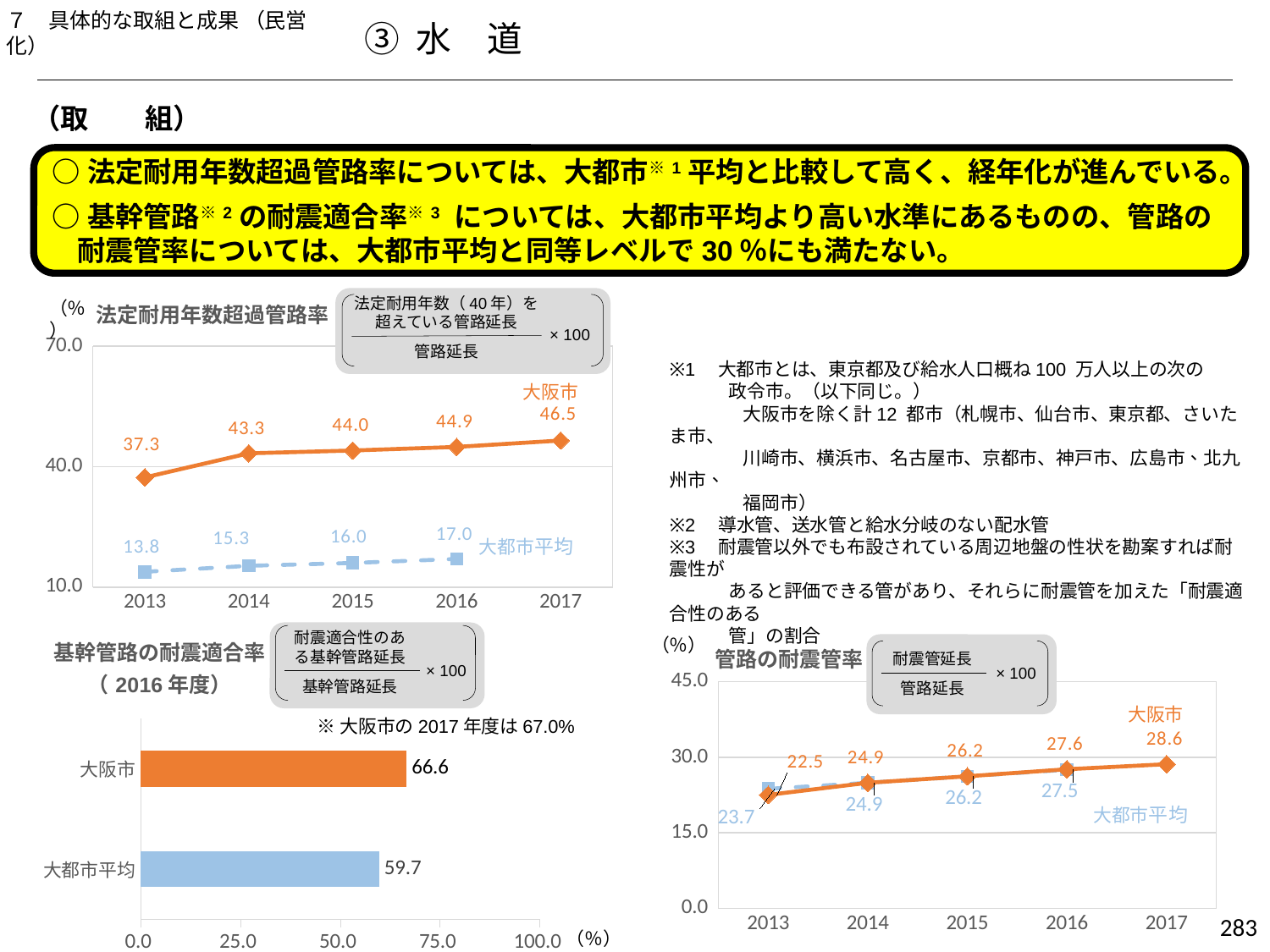

７　具体的な取組と成果 （民営化）
③ 水　道
（取　　組）
○法定耐用年数超過管路率については、大都市※1平均と比較して高く、経年化が進んでいる。
○基幹管路※2の耐震適合率※3 については、大都市平均より高い水準にあるものの、管路の耐震管率については、大都市平均と同等レベルで30％にも満たない。

### Chart: 法定耐用年数超過管路率

| Category | 大阪市 | 大都市平均 |
|---|---|---|
| 2013 | 37.3 | 13.8 |
| 2014 | 43.3 | 15.3 |
| 2015 | 44.0 | 16.0 |
| 2016 | 44.9 | 17.0 |
| 2017 | 46.5 | None |
（％）
法定耐用年数（40年）を
超えている管路延長
管路延長

× 100

※1　大都市とは、東京都及び給水人口概ね100 万人以上の次の
　　　 政令市。（以下同じ。）
　　　　大阪市を除く計12 都市（札幌市、仙台市、東京都、さいたま市、
　　　　川崎市、横浜市、名古屋市、京都市、神戸市、広島市、北九州市、
　　　　福岡市）
※2　導水管、送水管と給水分岐のない配水管
※3　耐震管以外でも布設されている周辺地盤の性状を勘案すれば耐震性が
　　　 あると評価できる管があり、それらに耐震管を加えた「耐震適合性のある
　　　 管」の割合

### Chart: 管路の耐震管率

| Category | 大都市平均 | 大阪市 |
|---|---|---|
| 2013 | 23.7 | 22.5 |
| 2014 | 24.9 | 24.9 |
| 2015 | 26.2 | 26.2 |
| 2016 | 27.5 | 27.6 |
| 2017 | None | 28.6 |
（％）
耐震適合性のある基幹管路延長
基幹管路延長

× 100

### Chart: 基幹管路の耐震適合率
（2016年度）

| Category | 列1 |
|---|---|
| 大都市平均 | 59.7 |
| 大阪市 | 66.6 |
（％）

※大阪市の2017年度は67.0%
耐震管延長
管路延長

× 100

283